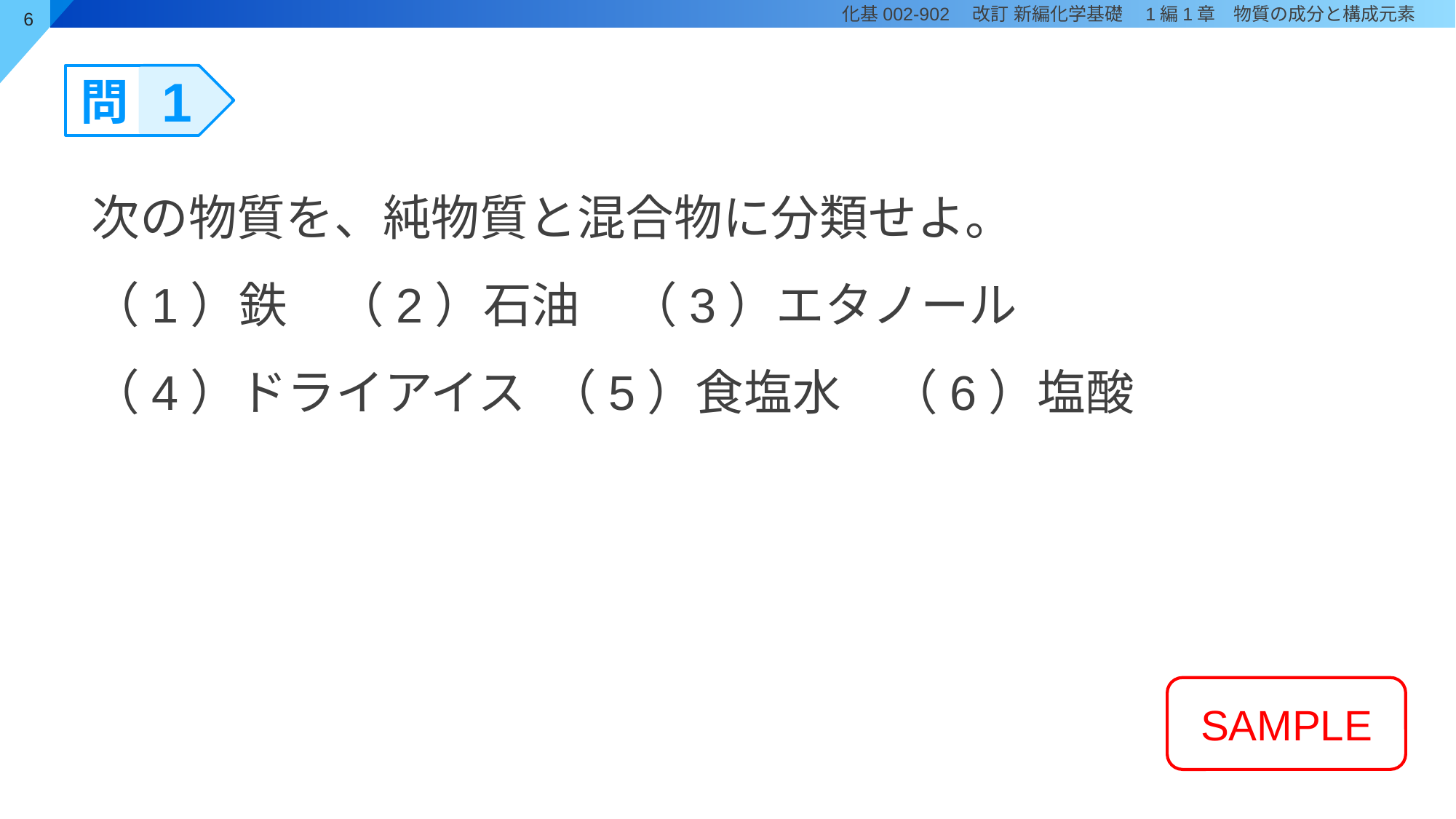

1
次の物質を、純物質と混合物に分類せよ。
（1）鉄　（2）石油　（3）エタノール
（4）ドライアイス  （5）食塩水　（6）塩酸

SAMPLE